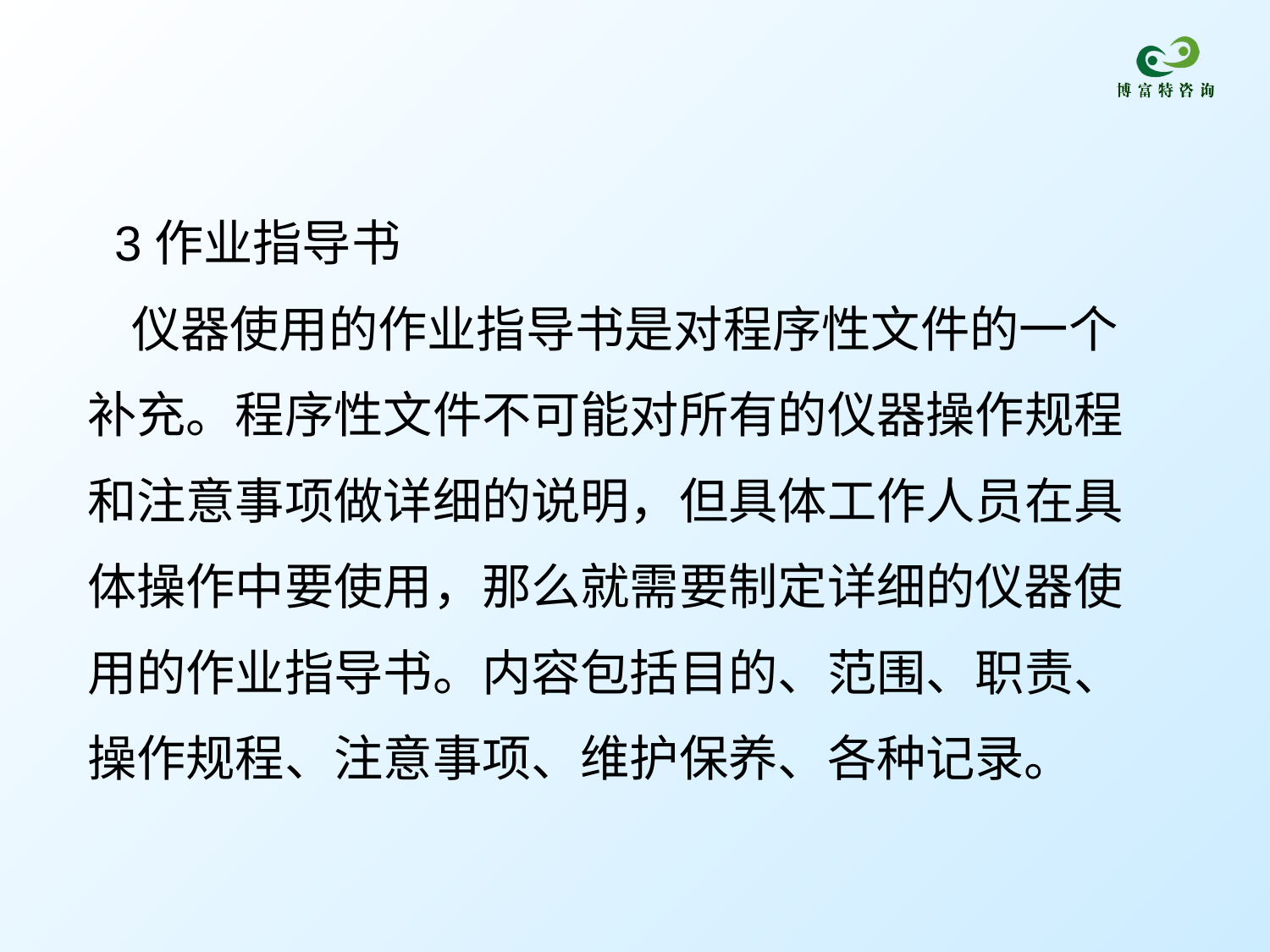

3作业指导书
    仪器使用的作业指导书是对程序性文件的一个补充。程序性文件不可能对所有的仪器操作规程和注意事项做详细的说明，但具体工作人员在具体操作中要使用，那么就需要制定详细的仪器使用的作业指导书。内容包括目的、范围、职责、操作规程、注意事项、维护保养、各种记录。